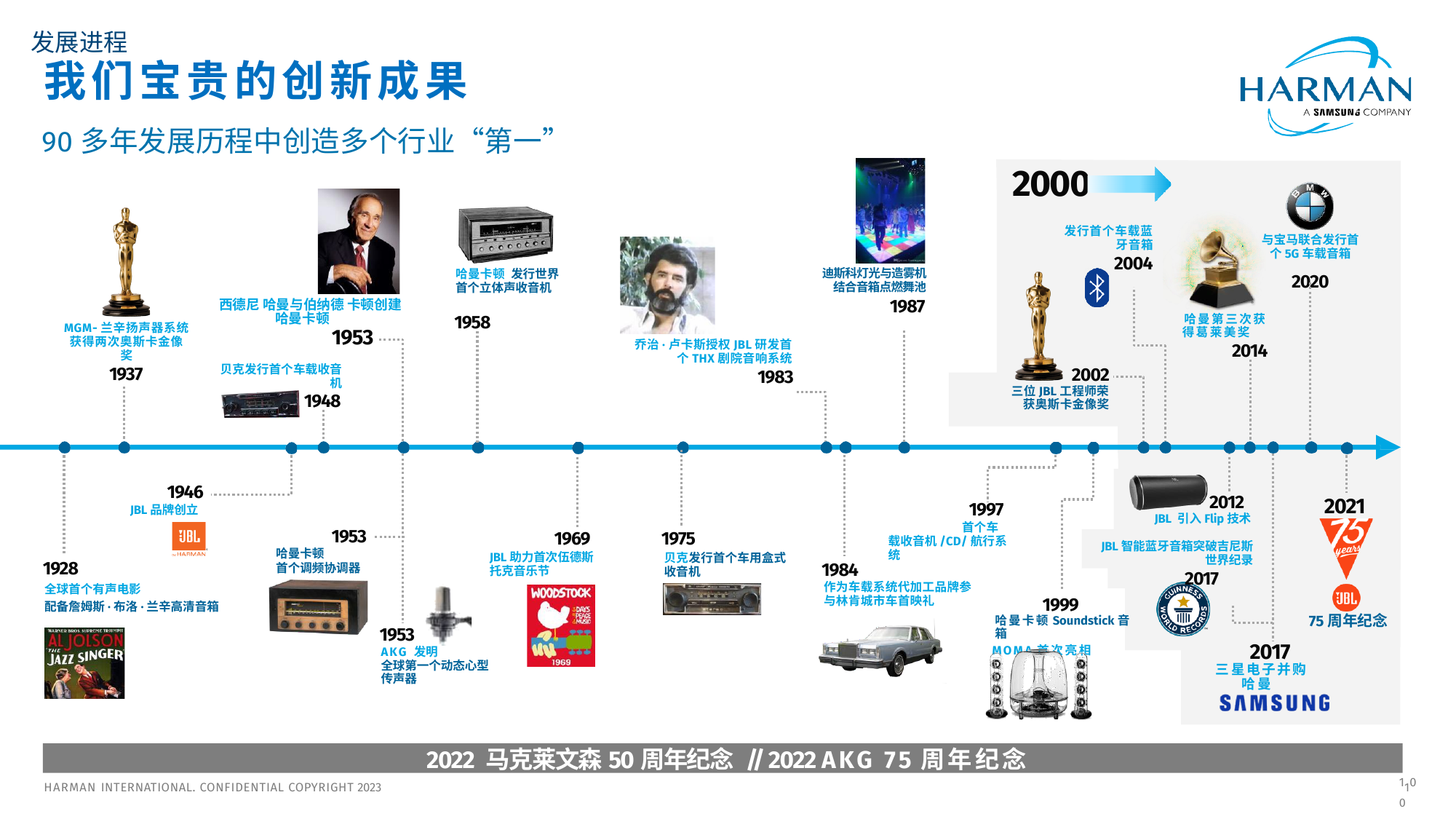

发展进程
# 我们宝贵的创新成果
90多年发展历程中创造多个行业“第一”
2000
        发行首个车载蓝牙音箱
2004

与宝马联合发行首个5G车载音箱

2020

迪斯科灯光与造雾机结合音箱点燃舞池
1987
哈曼卡顿  发行世界首个立体声收音机

1958

西德尼 哈曼与伯纳德 卡顿创建哈曼卡顿
1953

贝克发行首个车载收音机
1948
哈曼第三次获得葛莱美奖
2014
MGM-兰辛扬声器系统获得两次奥斯卡金像奖
1937

乔治·卢卡斯授权JBL研发首个THX剧院音响系统
1983

2002
三位JBL工程师荣获奥斯卡金像奖

1946
JBL品牌创立
2012
JBL 引入Flip技术

JBL智能蓝牙音箱突破吉尼斯世界纪录
2017
2021
1997
首个车载收音机/CD/航行系统

1969
JBL助力首次伍德斯托克音乐节
1975
贝克发行首个车用盒式收音机
1953
哈曼卡顿
首个调频协调器

1928
全球首个有声电影
配备詹姆斯·布洛·兰辛高清音箱
1984
作为车载系统代加工品牌参与林肯城市车首映礼

1999
哈曼卡顿Soundstick音箱
MOMA首次亮相

75周年纪念
1953
AKG 发明
全球第一个动态心型传声器

2017

三星电子并购哈曼

2022 马克莱文森50周年纪念 // 2022 AKG 75周年纪念
1100
HARMAN INTERNATIONAL. CONFIDENTIAL COPYRIGHT 2023